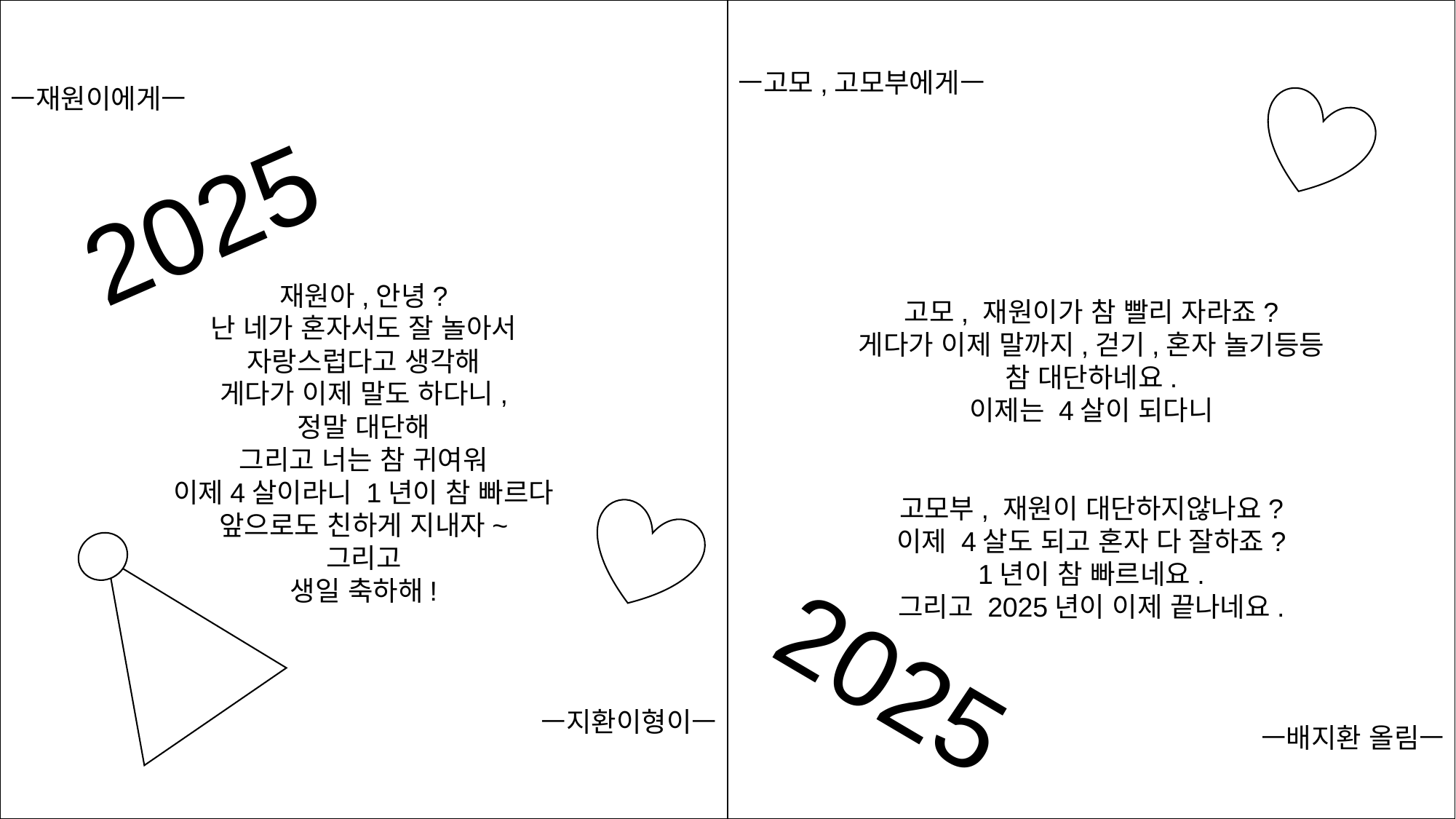

ㅡ재원이에게ㅡ

재원아,안녕?
난 네가 혼자서도 잘 놀아서
자랑스럽다고 생각해
게다가 이제 말도 하다니,
정말 대단해
그리고 너는 참 귀여워
이제4살이라니 1년이 참 빠르다
앞으로도 친하게 지내자~
그리고
생일 축하해!

ㅡ지환이형이ㅡ
ㅡ고모,고모부에게ㅡ

고모, 재원이가 참 빨리 자라죠?
게다가 이제 말까지,걷기,혼자 놀기등등
참 대단하네요.
이제는 4살이 되다니

고모부, 재원이 대단하지않나요?
이제 4살도 되고 혼자 다 잘하죠?
1년이 참 빠르네요.
그리고 2025년이 이제 끝나네요.

ㅡ배지환 올림ㅡ

2025

2025